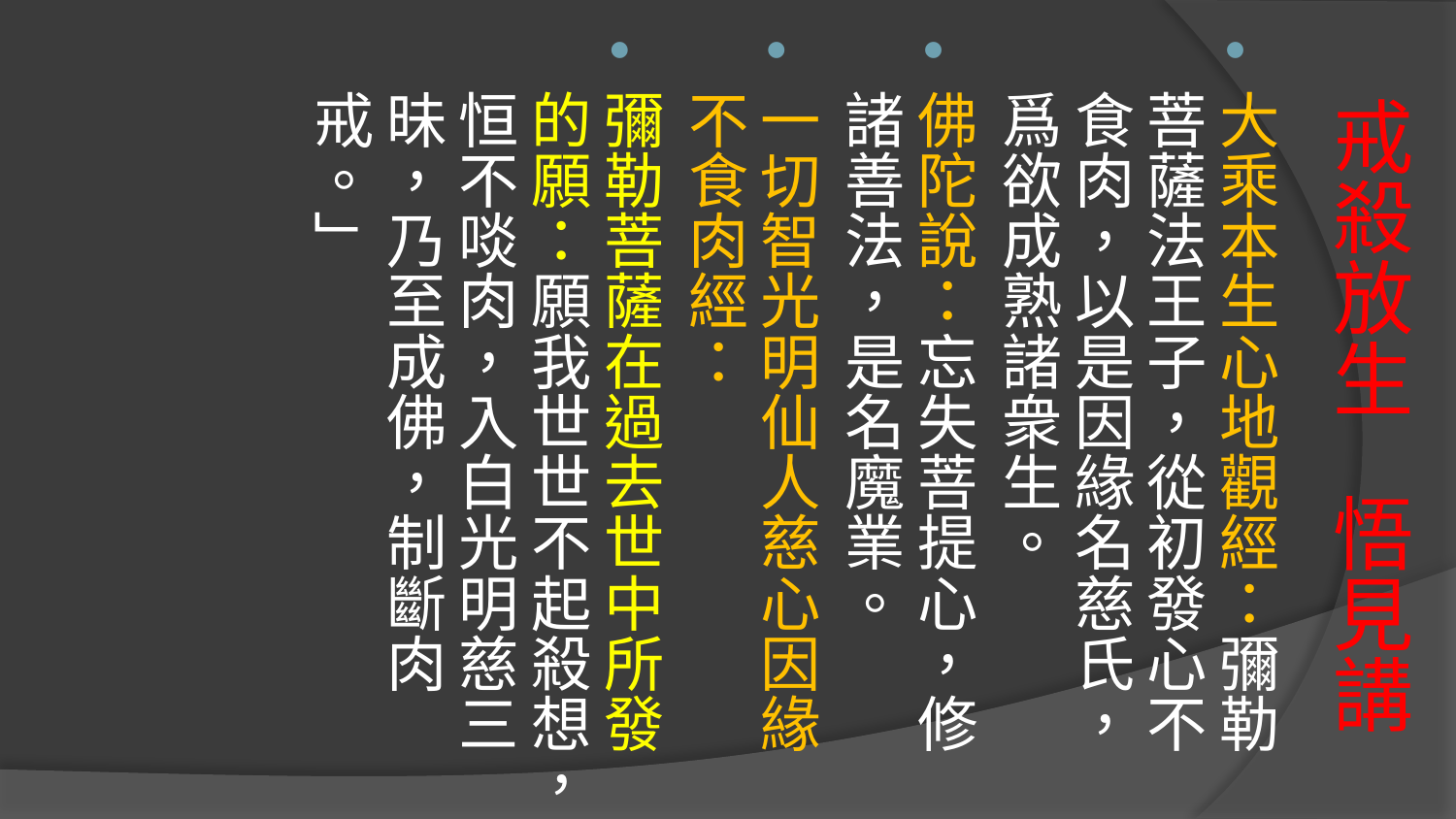

大乘本生心地觀經：彌勒菩薩法王子，從初發心不食肉，以是因緣名慈氏，爲欲成熟諸衆生。
佛陀說：忘失菩提心，修諸善法，是名魔業。
一切智光明仙人慈心因緣不食肉經：
彌勒菩薩在過去世中所發的願：願我世世不起殺想，恒不啖肉，入白光明慈三昧，乃至成佛，制斷肉戒。」

# 戒殺放生    悟見講